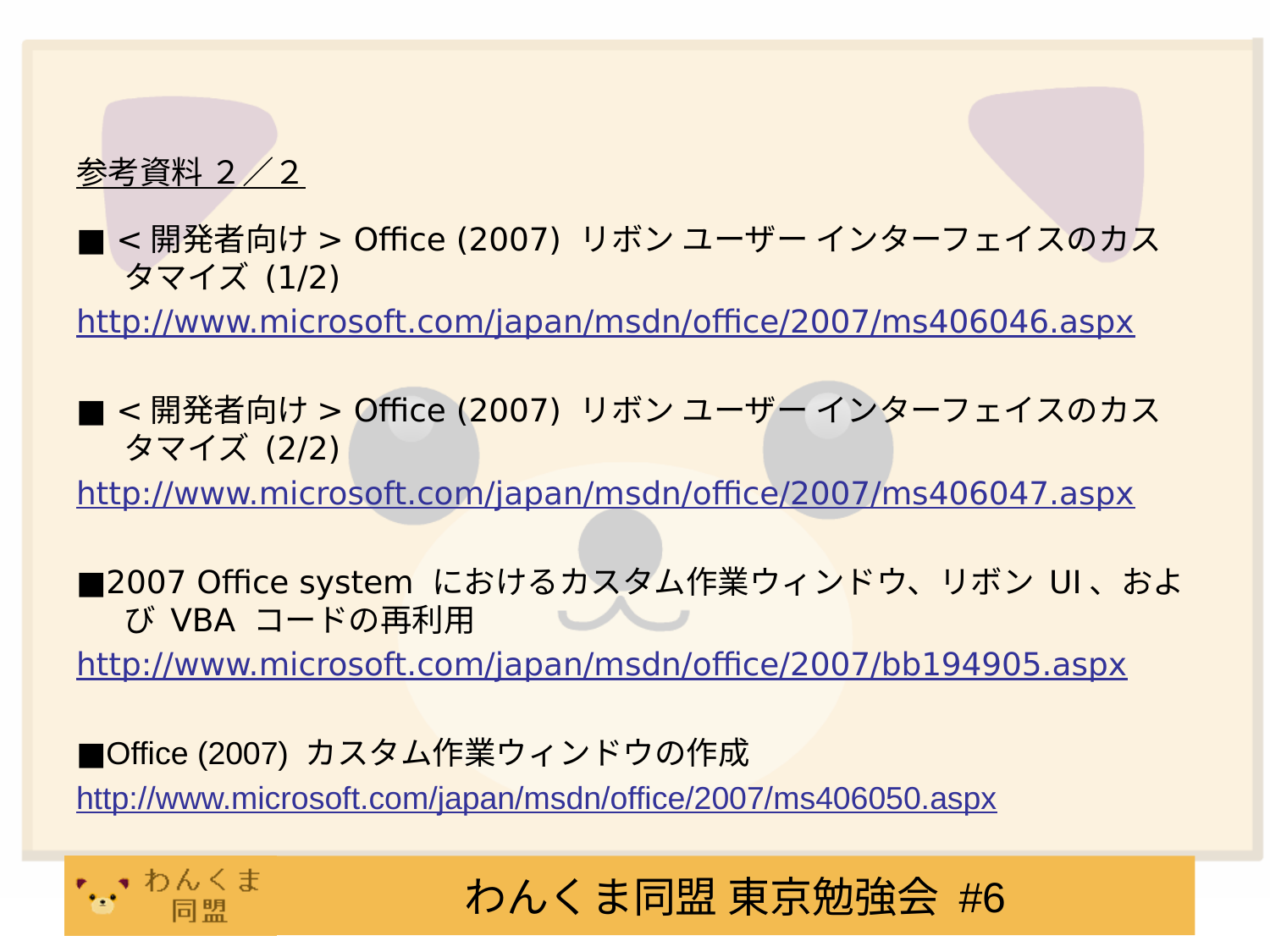

#
参考資料 ２／２

■ <開発者向け> Office (2007) リボン ユーザー インターフェイスのカスタマイズ (1/2)
http://www.microsoft.com/japan/msdn/office/2007/ms406046.aspx

■ <開発者向け> Office (2007) リボン ユーザー インターフェイスのカスタマイズ (2/2)
http://www.microsoft.com/japan/msdn/office/2007/ms406047.aspx

■2007 Office system におけるカスタム作業ウィンドウ、リボン UI、および VBA コードの再利用
http://www.microsoft.com/japan/msdn/office/2007/bb194905.aspx

■Office (2007) カスタム作業ウィンドウの作成
http://www.microsoft.com/japan/msdn/office/2007/ms406050.aspx